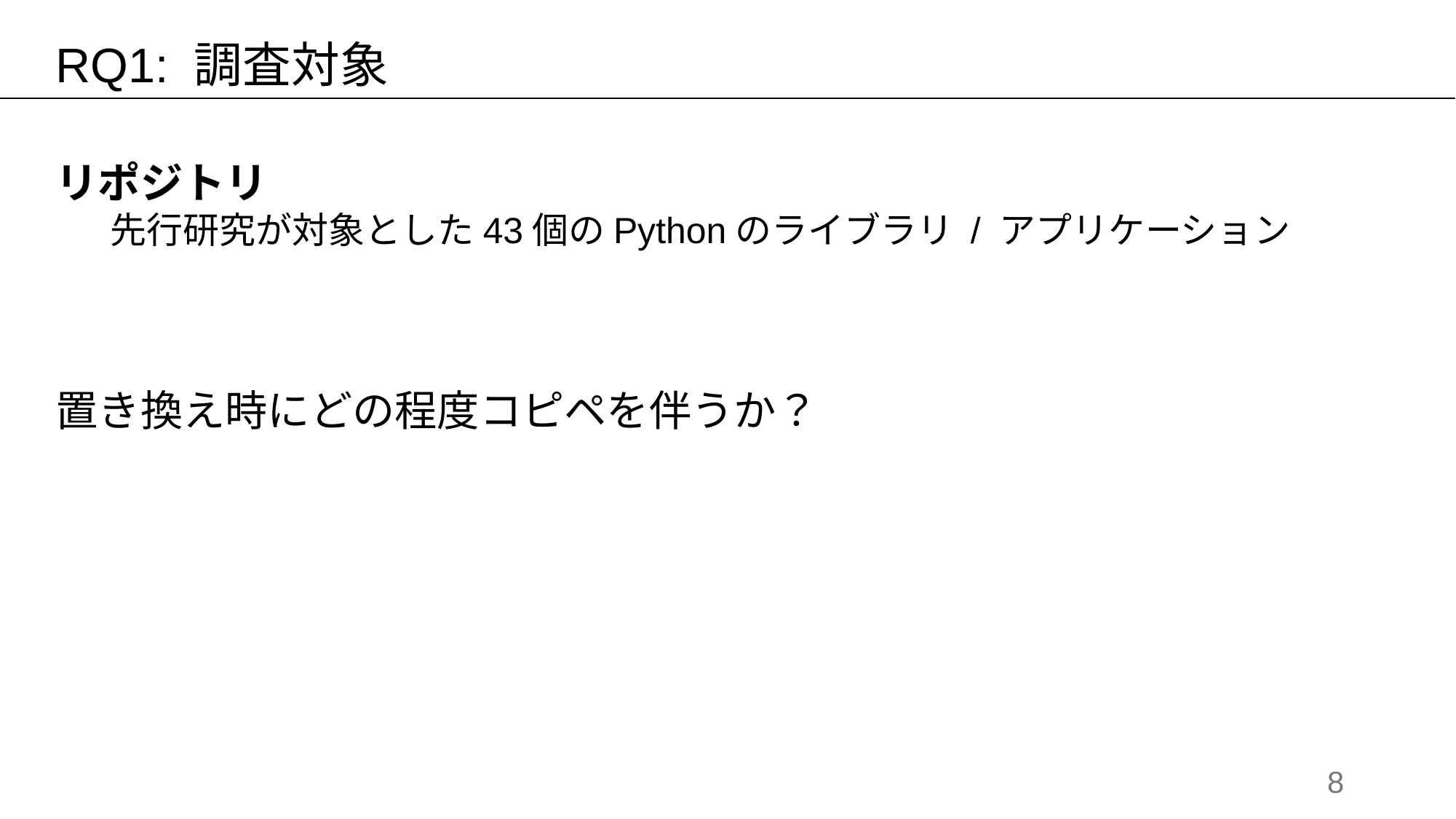

RQ1: 調査対象
リポジトリ
先行研究が対象とした43個のPythonのライブラリ / アプリケーション
置き換え時にどの程度コピペを伴うか？
8